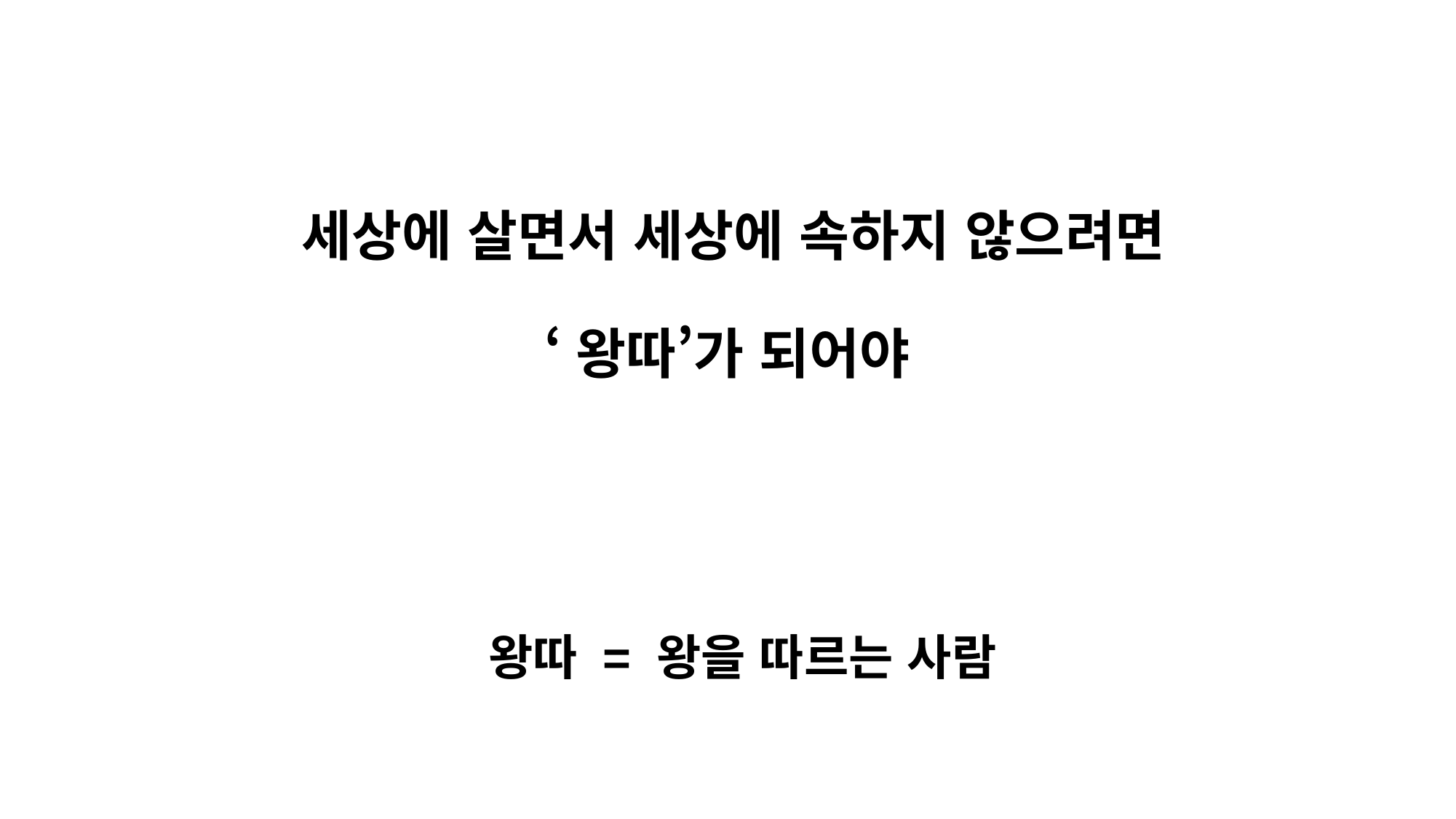

세상에 살면서 세상에 속하지 않으려면
‘왕따’가 되어야
왕따 = 왕을 따르는 사람